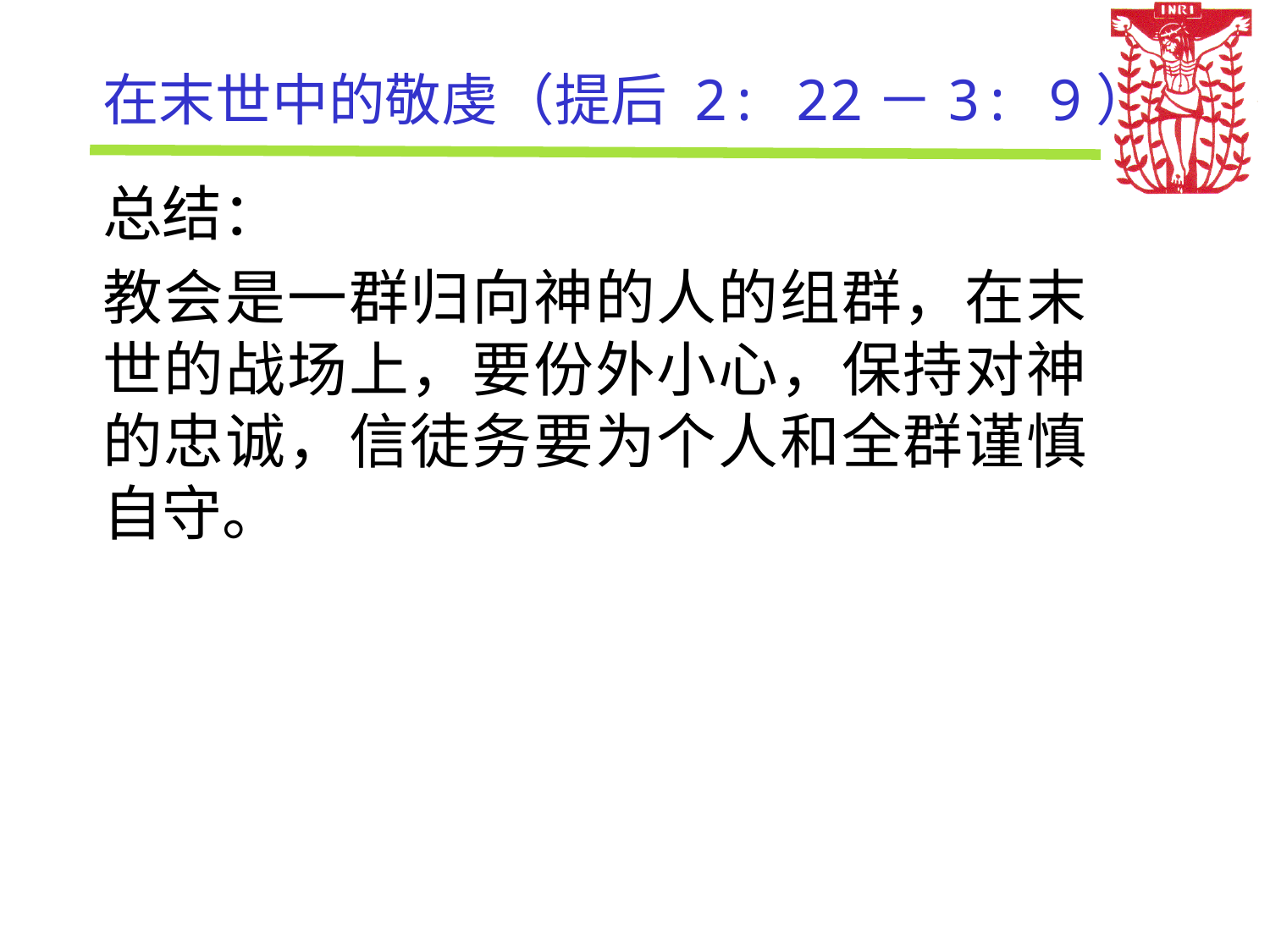

# 在末世中的敬虔（提后 2: 22－3: 9）
总结：
教会是一群归向神的人的组群，在末世的战场上，要份外小心，保持对神的忠诚，信徒务要为个人和全群谨慎自守。